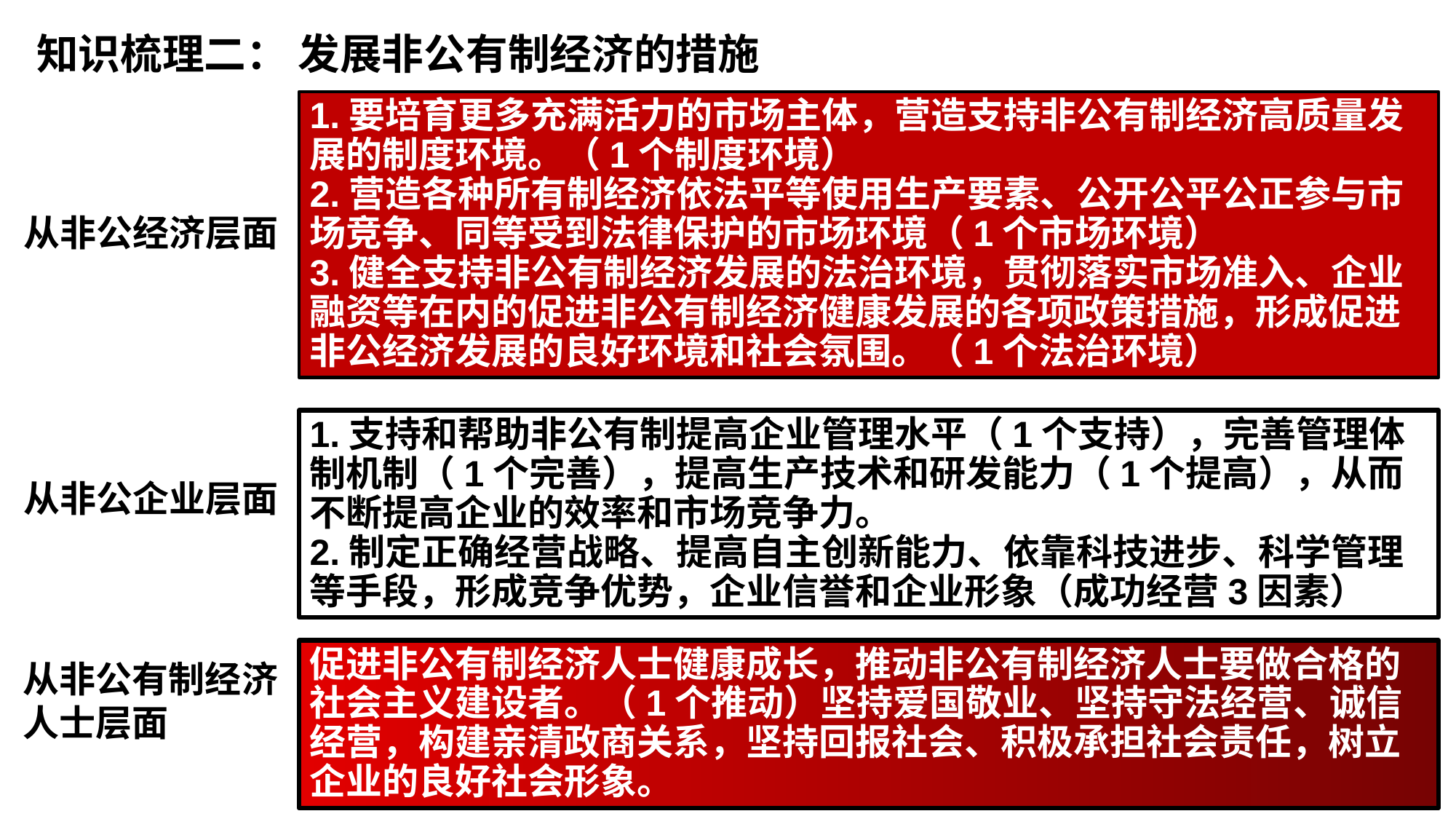

知识梳理二： 发展非公有制经济的措施
1.要培育更多充满活力的市场主体，营造支持非公有制经济高质量发展的制度环境。（1个制度环境）
2.营造各种所有制经济依法平等使用生产要素、公开公平公正参与市场竞争、同等受到法律保护的市场环境（1个市场环境）
3.健全支持非公有制经济发展的法治环境，贯彻落实市场准入、企业融资等在内的促进非公有制经济健康发展的各项政策措施，形成促进非公经济发展的良好环境和社会氛围。（1个法治环境）
从非公经济层面
1.支持和帮助非公有制提高企业管理水平（1个支持），完善管理体制机制（1个完善），提高生产技术和研发能力（1个提高），从而不断提高企业的效率和市场竞争力。
2.制定正确经营战略、提高自主创新能力、依靠科技进步、科学管理等手段，形成竞争优势，企业信誉和企业形象（成功经营3因素）
从非公企业层面
促进非公有制经济人士健康成长，推动非公有制经济人士要做合格的社会主义建设者。（1个推动）坚持爱国敬业、坚持守法经营、诚信经营，构建亲清政商关系，坚持回报社会、积极承担社会责任，树立企业的良好社会形象。
从非公有制经济人士层面